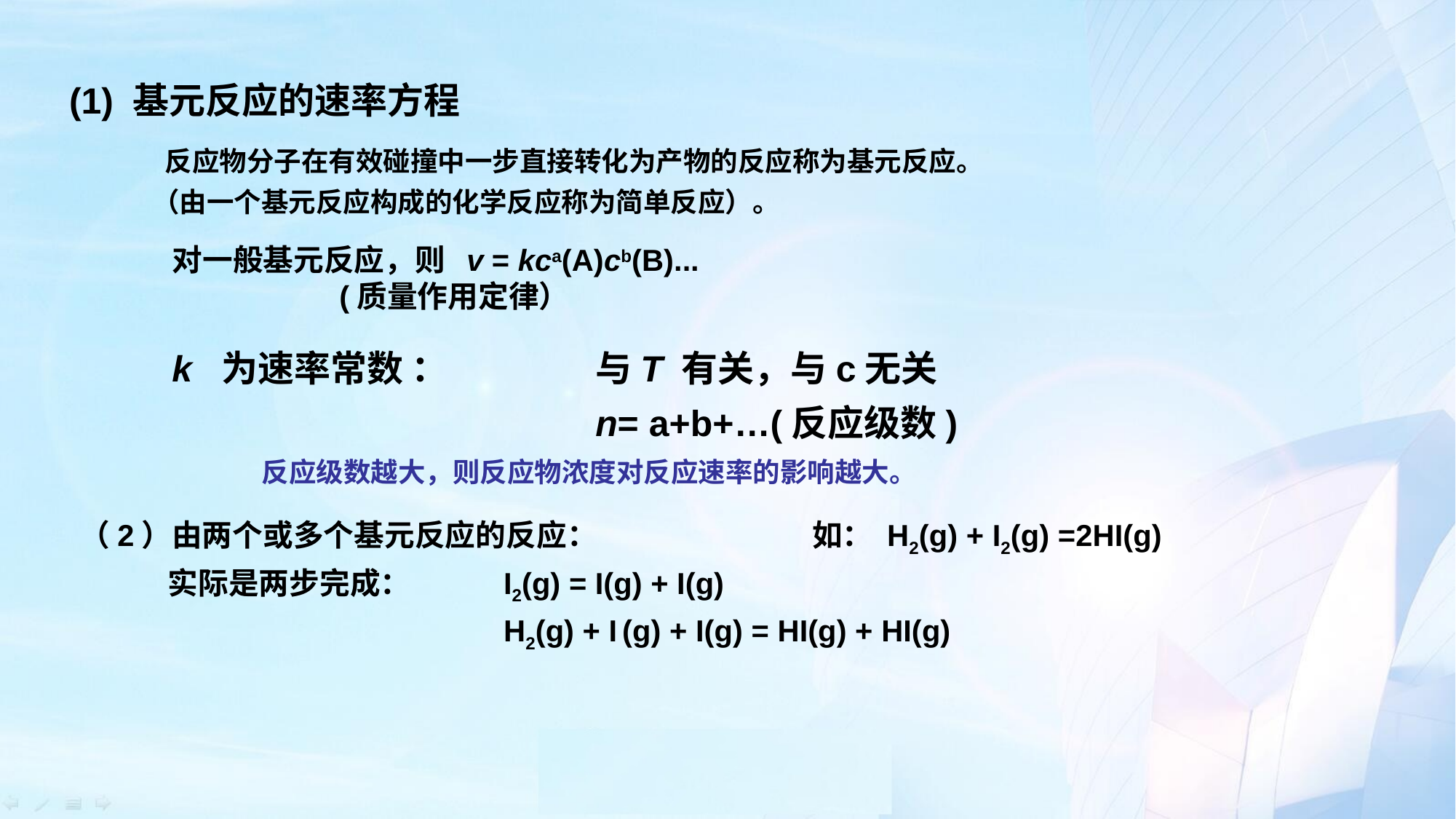

(1) 基元反应的速率方程
 反应物分子在有效碰撞中一步直接转化为产物的反应称为基元反应。
（由一个基元反应构成的化学反应称为简单反应）。
对一般基元反应，则  v = kca(A)cb(B)...
                    (质量作用定律）
与T 有关，与c无关
n= a+b+…(反应级数)
k  为速率常数 ：
反应级数越大，则反应物浓度对反应速率的影响越大。
（2）由两个或多个基元反应的反应：
 如： H2(g) + I2(g) =2HI(g)
 实际是两步完成：
I2(g) = I(g) + I(g)
H2(g) + I (g) + I(g) = HI(g) + HI(g)